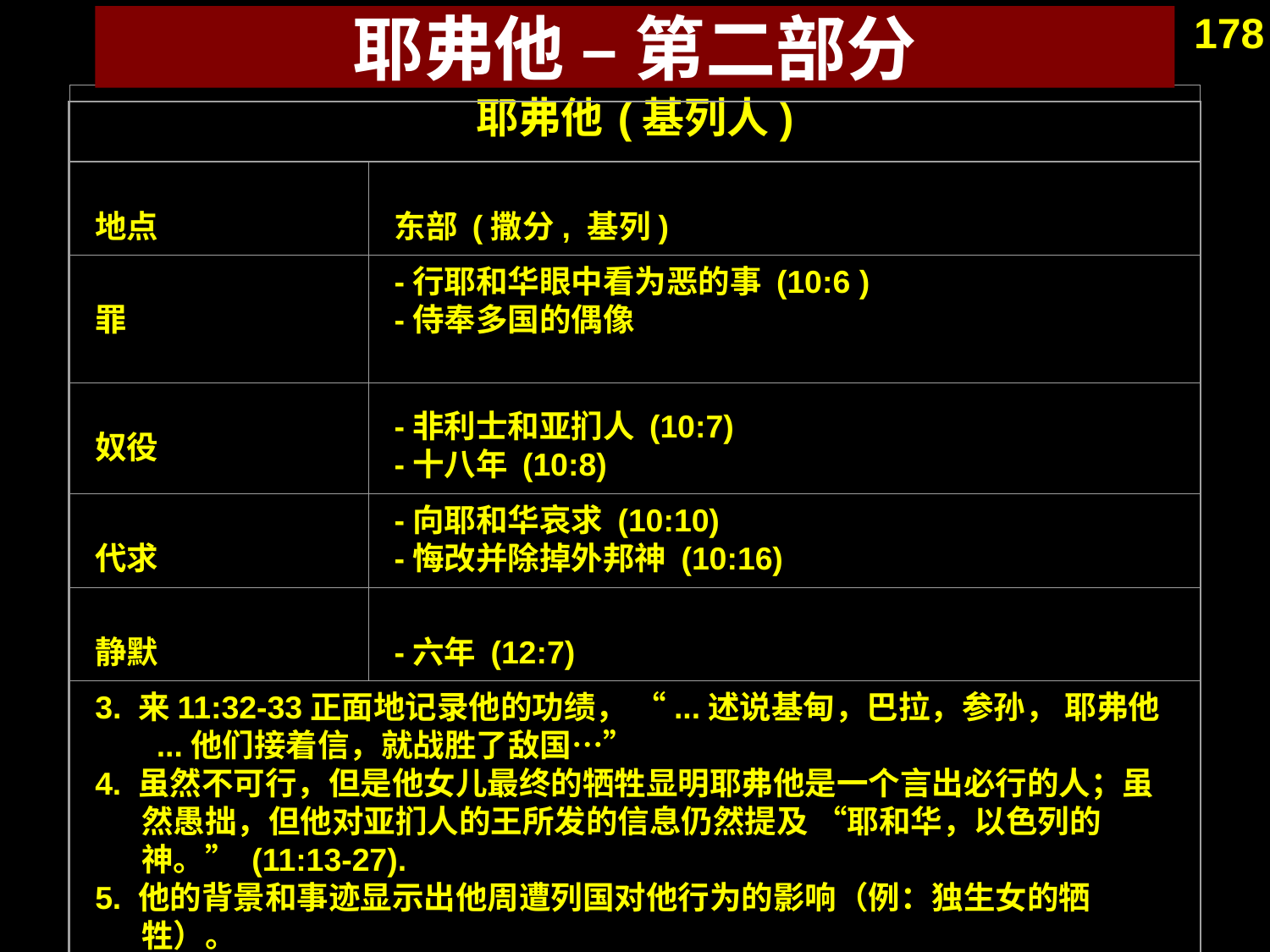

178
耶弗他 – 第二部分

耶弗他 (基列人)

地点

东部 (撒分, 基列)

罪

-行耶和华眼中看为恶的事 (10:6 )
-侍奉多国的偶像

-非利士和亚扪人 (10:7)
-十八年 (10:8)

奴役

代求

-向耶和华哀求 (10:10)
-悔改并除掉外邦神 (10:16)

静默

-六年 (12:7)

3. 来11:32-33正面地记录他的功绩， “...述说基甸，巴拉，参孙， 耶弗他 ...他们接着信，就战胜了敌国…”
4. 虽然不可行，但是他女儿最终的牺牲显明耶弗他是一个言出必行的人；虽然愚拙，但他对亚扪人的王所发的信息仍然提及 “耶和华，以色列的神。” (11:13-27).
5. 他的背景和事迹显示出他周遭列国对他行为的影响（例：独生女的牺牲）。